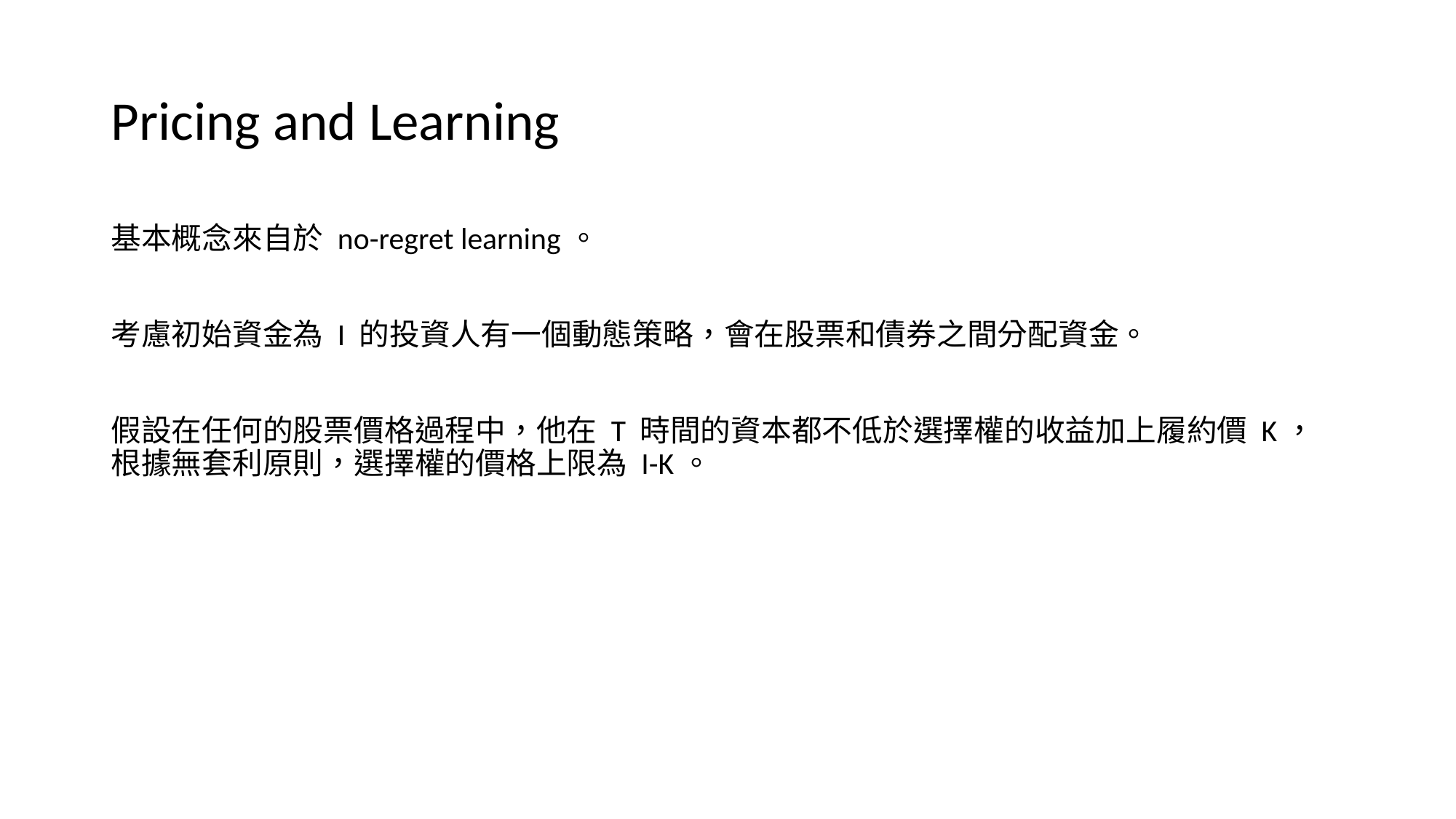

# Pricing and Learning
基本概念來自於 no-regret learning。

考慮初始資金為 I 的投資人有一個動態策略，會在股票和債券之間分配資金。

假設在任何的股票價格過程中，他在 T 時間的資本都不低於選擇權的收益加上履約價 K，根據無套利原則，選擇權的價格上限為 I-K。